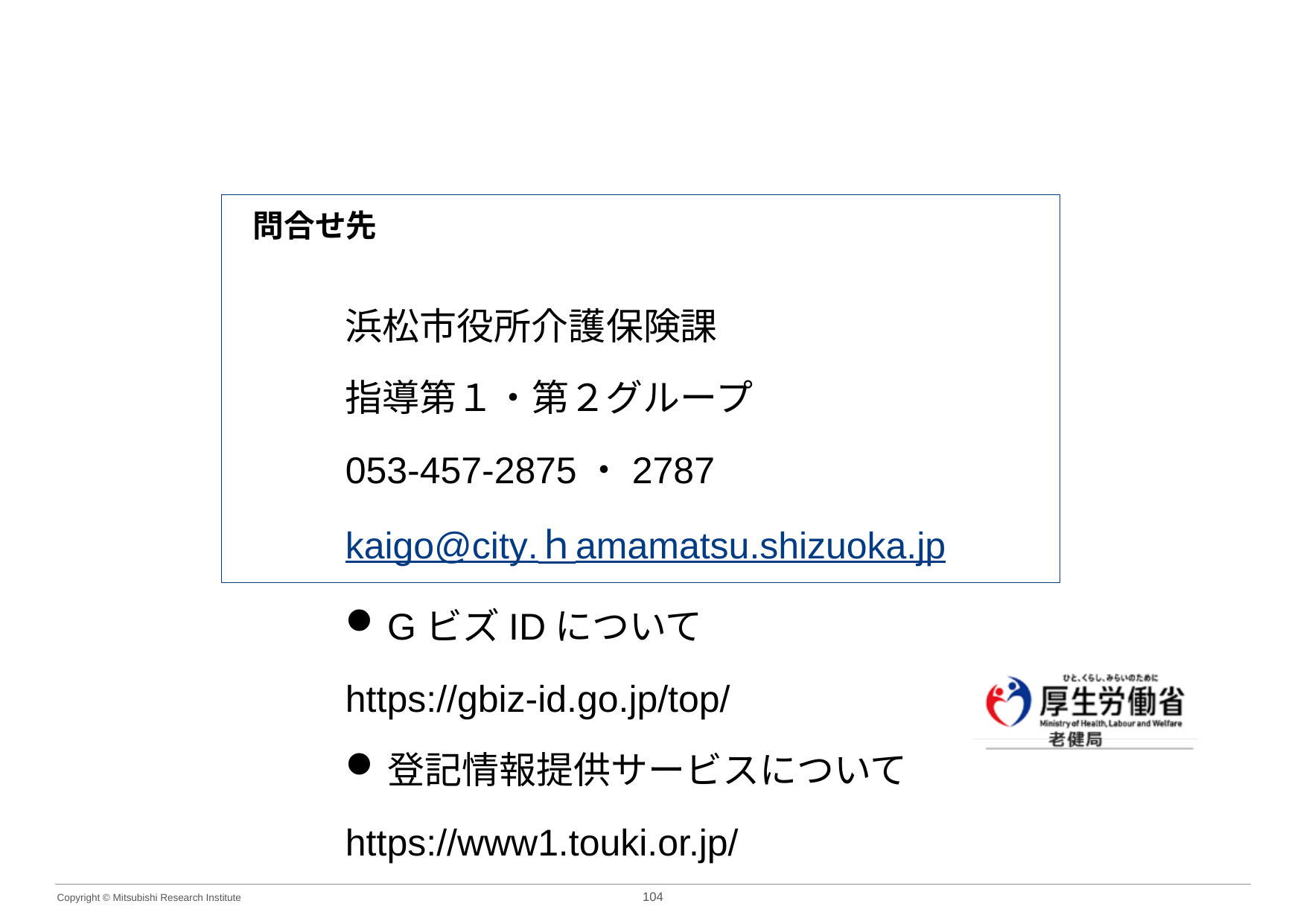

浜松市役所介護保険課
指導第１・第２グループ
053-457-2875・2787
kaigo@city.ｈamamatsu.shizuoka.jp
GビズIDについて
https://gbiz-id.go.jp/top/
登記情報提供サービスについて
https://www1.touki.or.jp/